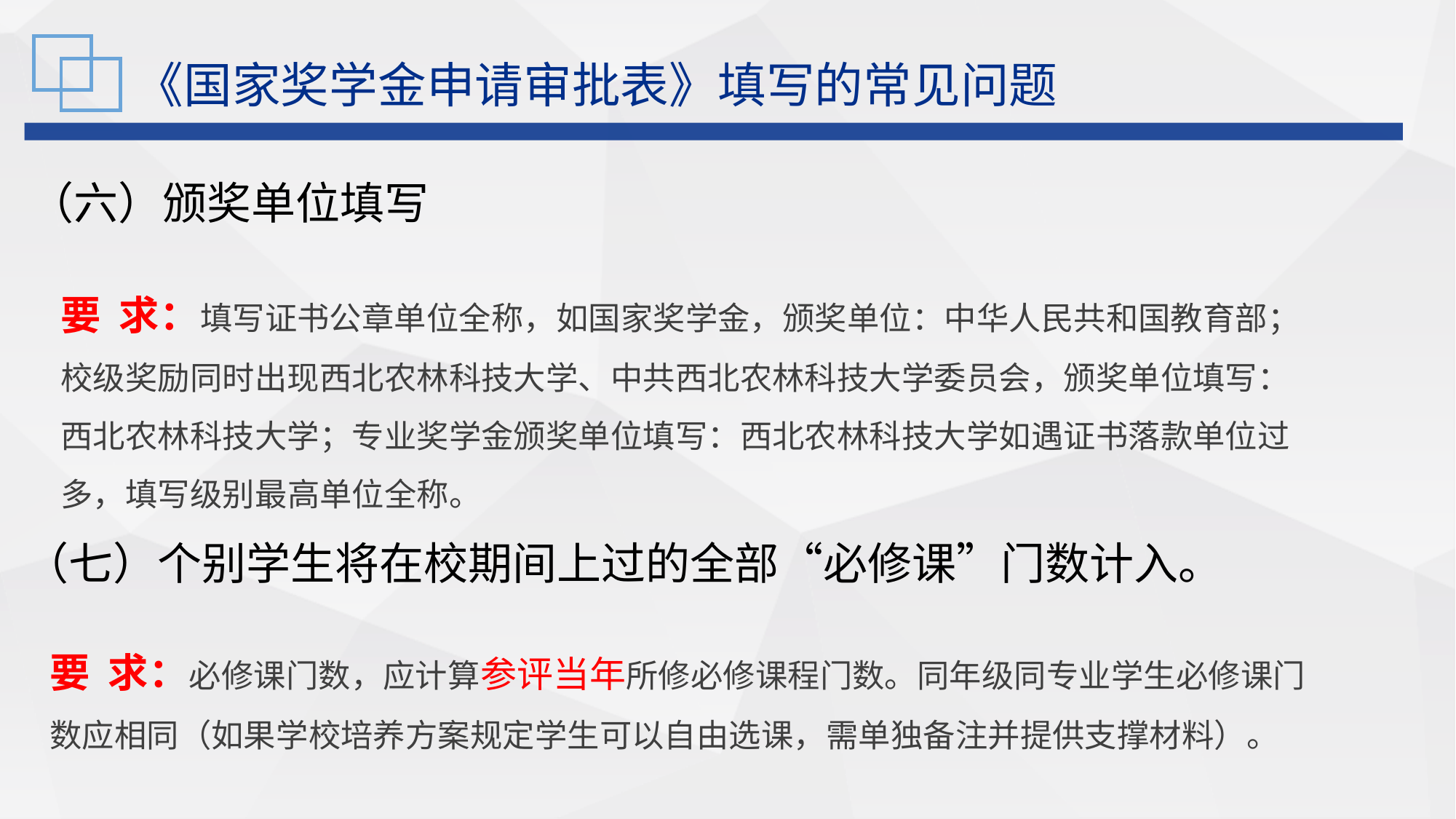

《国家奖学金申请审批表》填写的常见问题

（六）颁奖单位填写
要  求：填写证书公章单位全称，如国家奖学金，颁奖单位：中华人民共和国教育部；校级奖励同时出现西北农林科技大学、中共西北农林科技大学委员会，颁奖单位填写：西北农林科技大学；专业奖学金颁奖单位填写：西北农林科技大学如遇证书落款单位过多，填写级别最高单位全称。
（七）个别学生将在校期间上过的全部“必修课”门数计入。
要  求：必修课门数，应计算参评当年所修必修课程门数。同年级同专业学生必修课门数应相同（如果学校培养方案规定学生可以自由选课，需单独备注并提供支撑材料）。